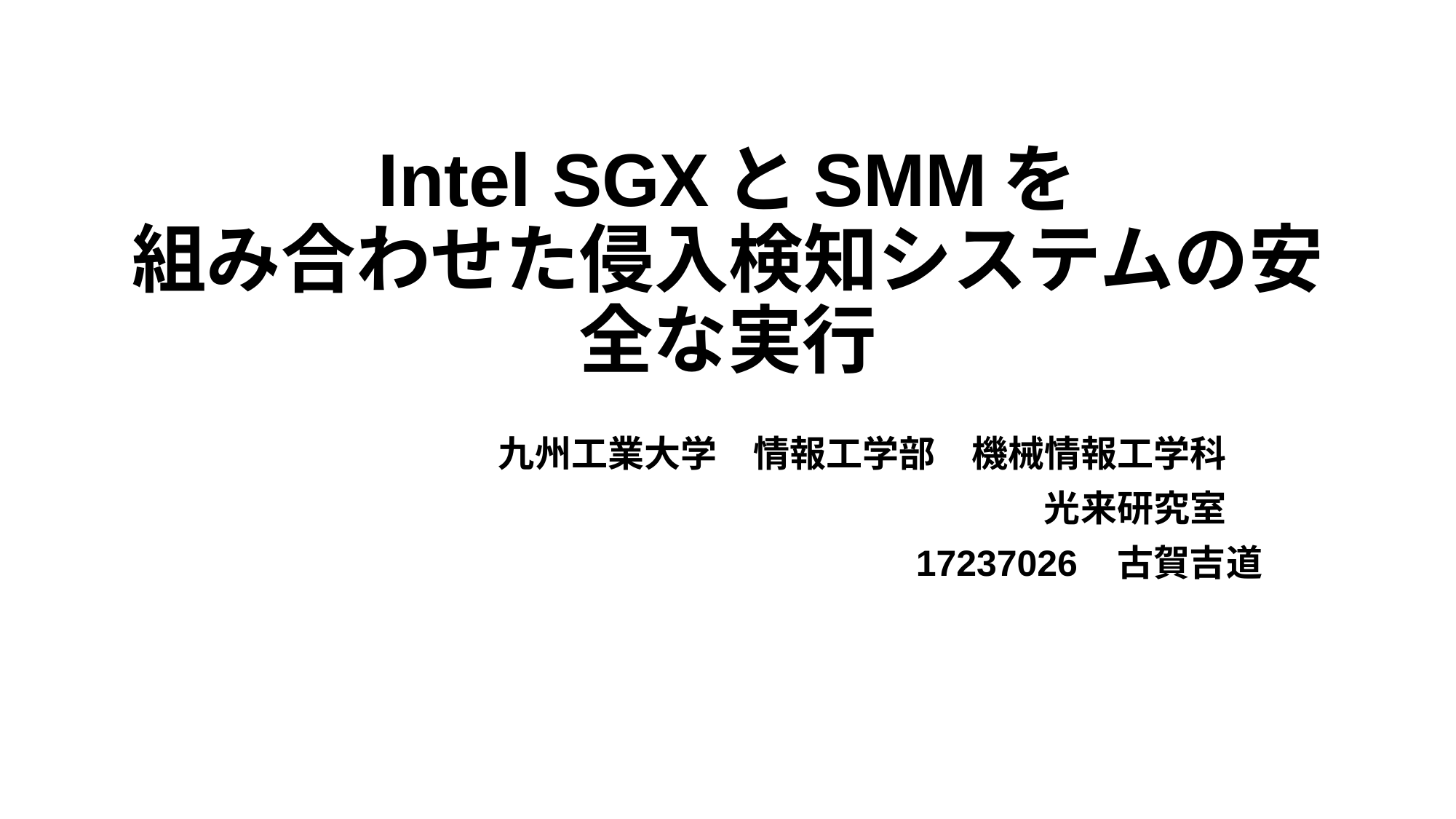

# Intel SGXとSMMを 組み合わせた侵入検知システムの安全な実行
九州工業大学　情報工学部　機械情報工学科
光来研究室
17237026   古賀吉道